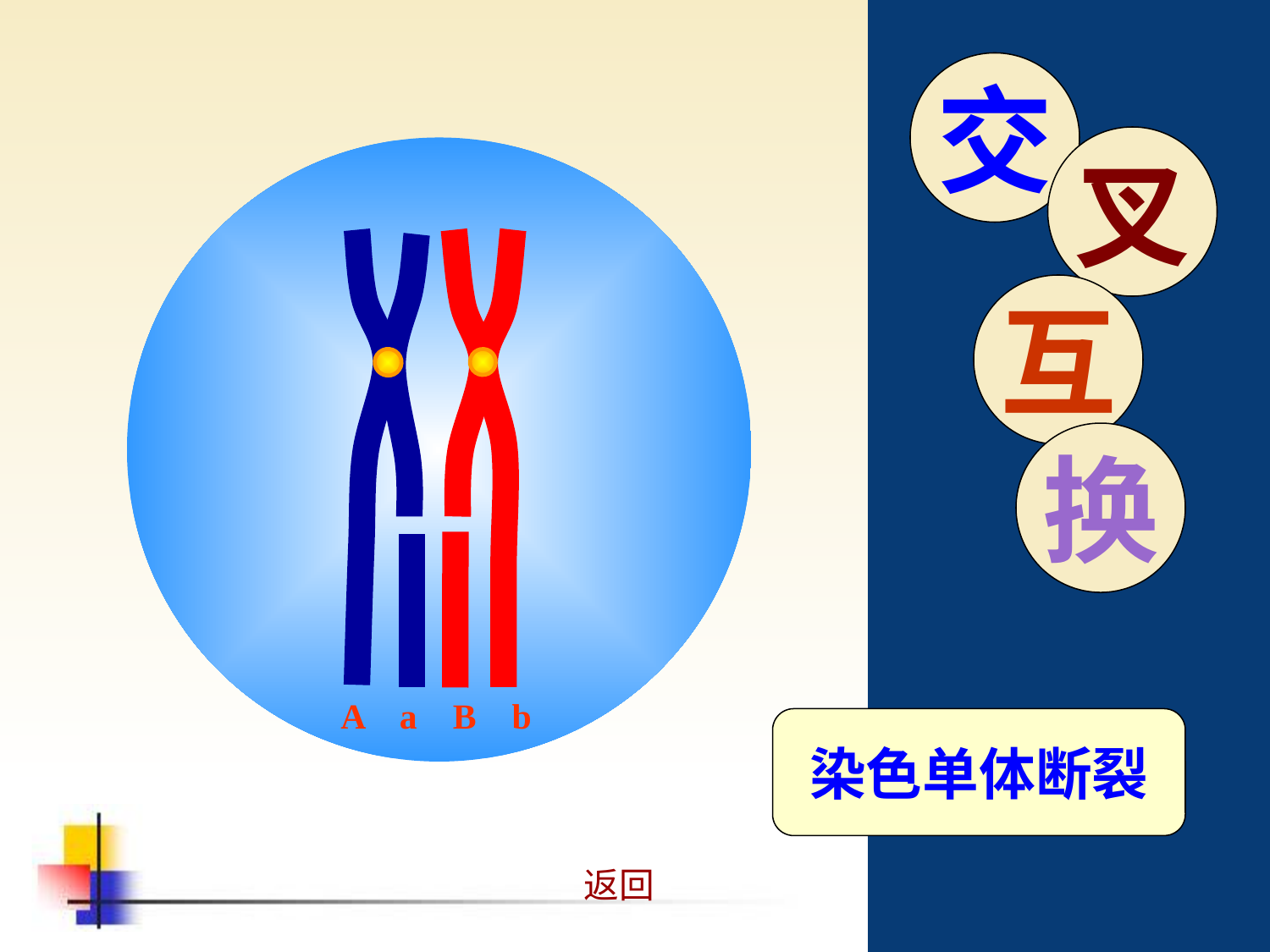

交
叉

互

换

A    a    B    b

染色单体断裂
返回